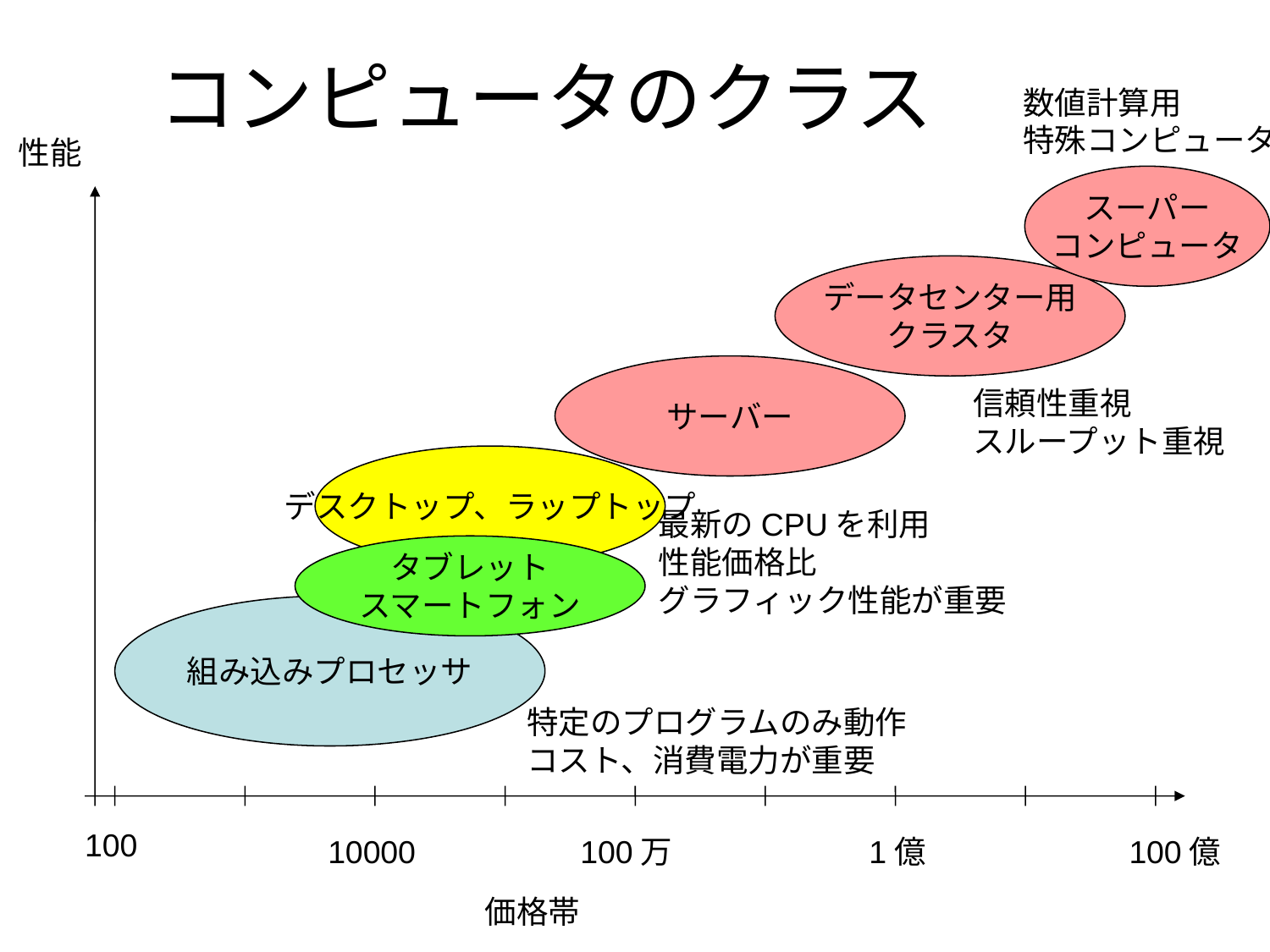

# コンピュータのクラス
数値計算用
特殊コンピュータ
性能
スーパー
コンピュータ

データセンター用
クラスタ
サーバー
信頼性重視
スループット重視
デスクトップ、ラップトップ
最新のCPUを利用
性能価格比
グラフィック性能が重要
タブレット
スマートフォン
組み込みプロセッサ
特定のプログラムのみ動作
コスト、消費電力が重要

100
10000
100万
1億
100億
価格帯